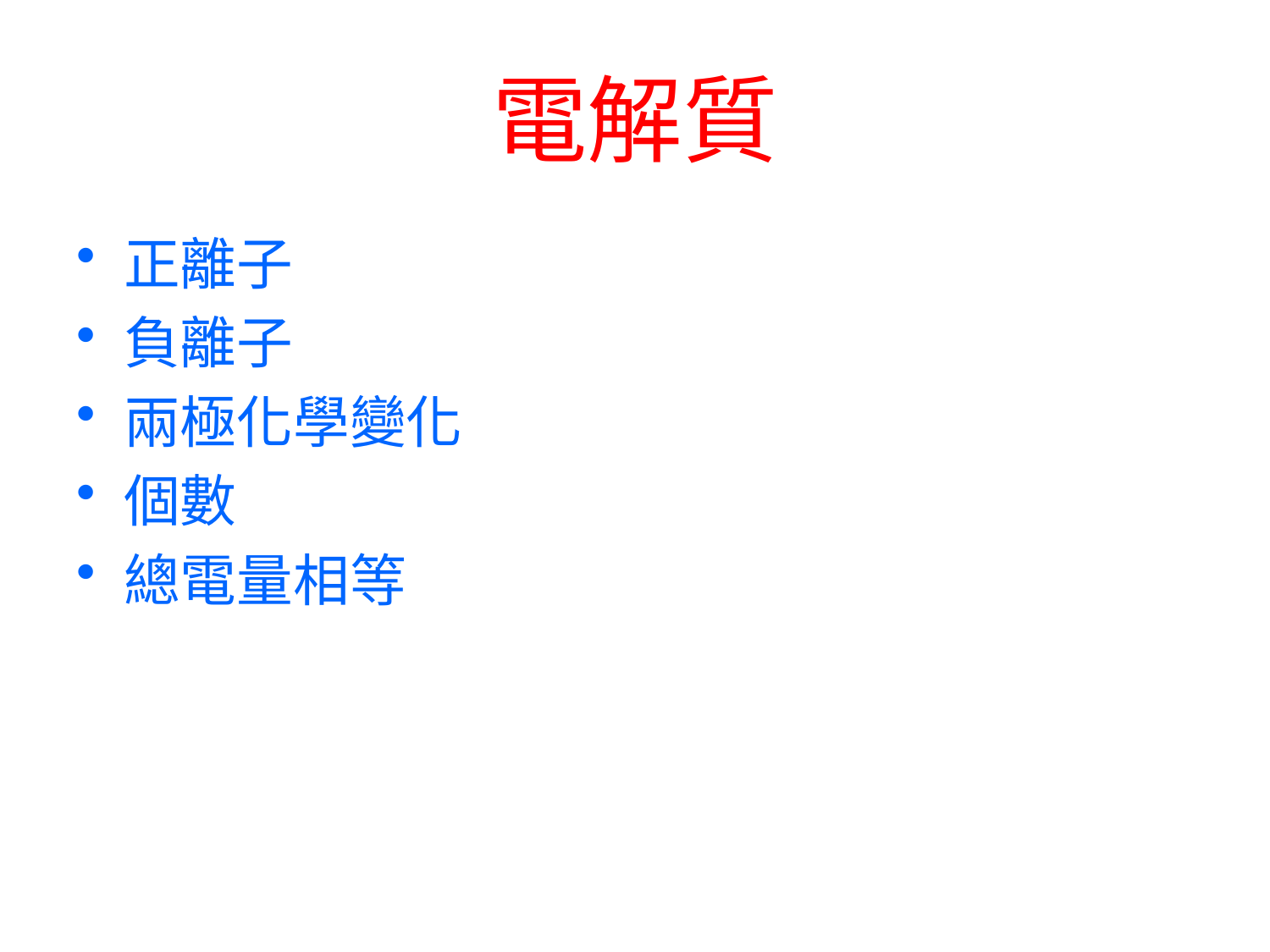

# 電解質
正離子
負離子
兩極化學變化
個數
總電量相等